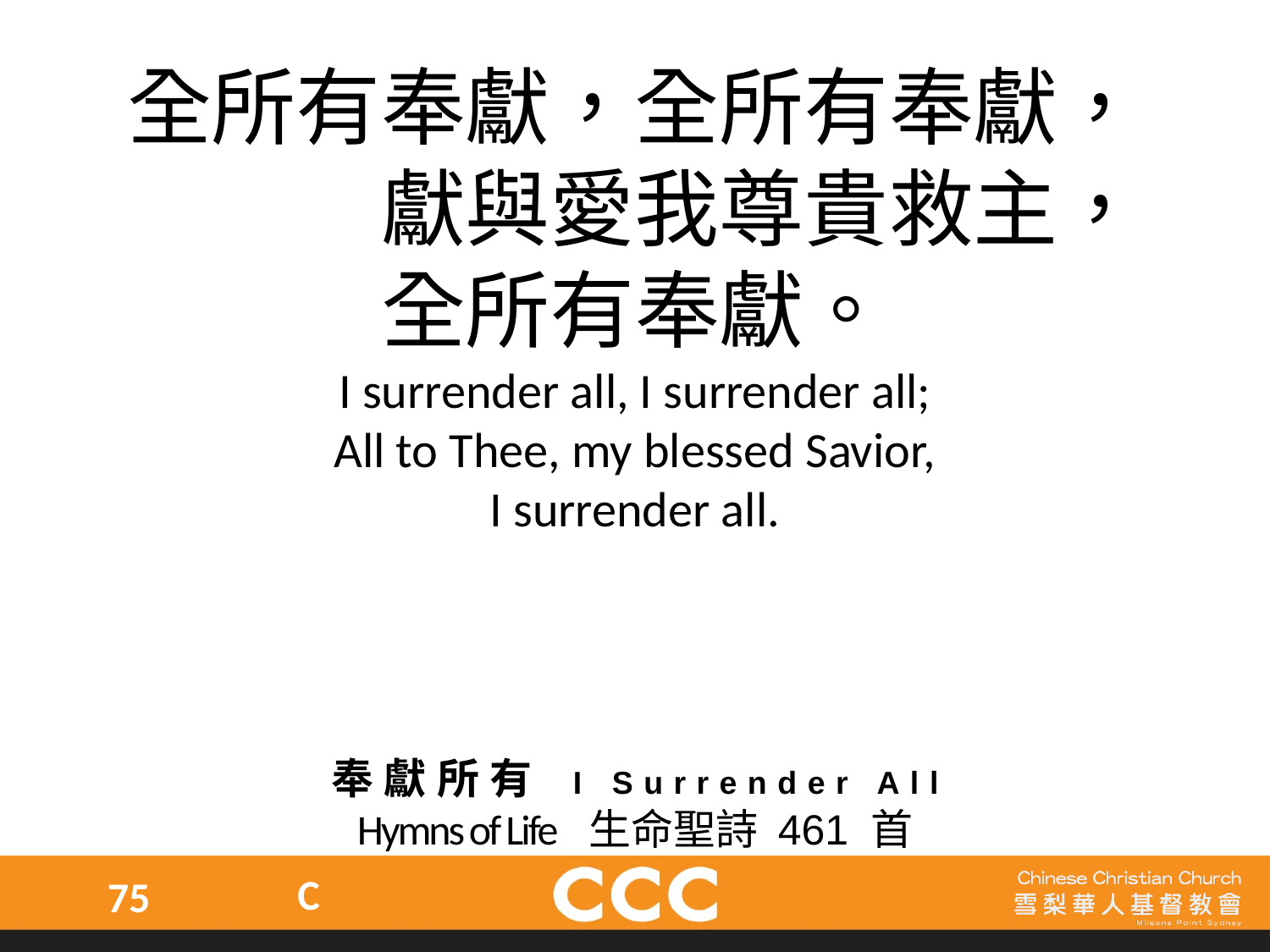

全所有奉獻，全所有奉獻，
　　　獻與愛我尊貴救主，
全所有奉獻。
I surrender all, I surrender all;
All to Thee, my blessed Savior,
I surrender all.
奉獻所有 I Surrender All
Hymns of Life   生命聖詩 461 首
C
75